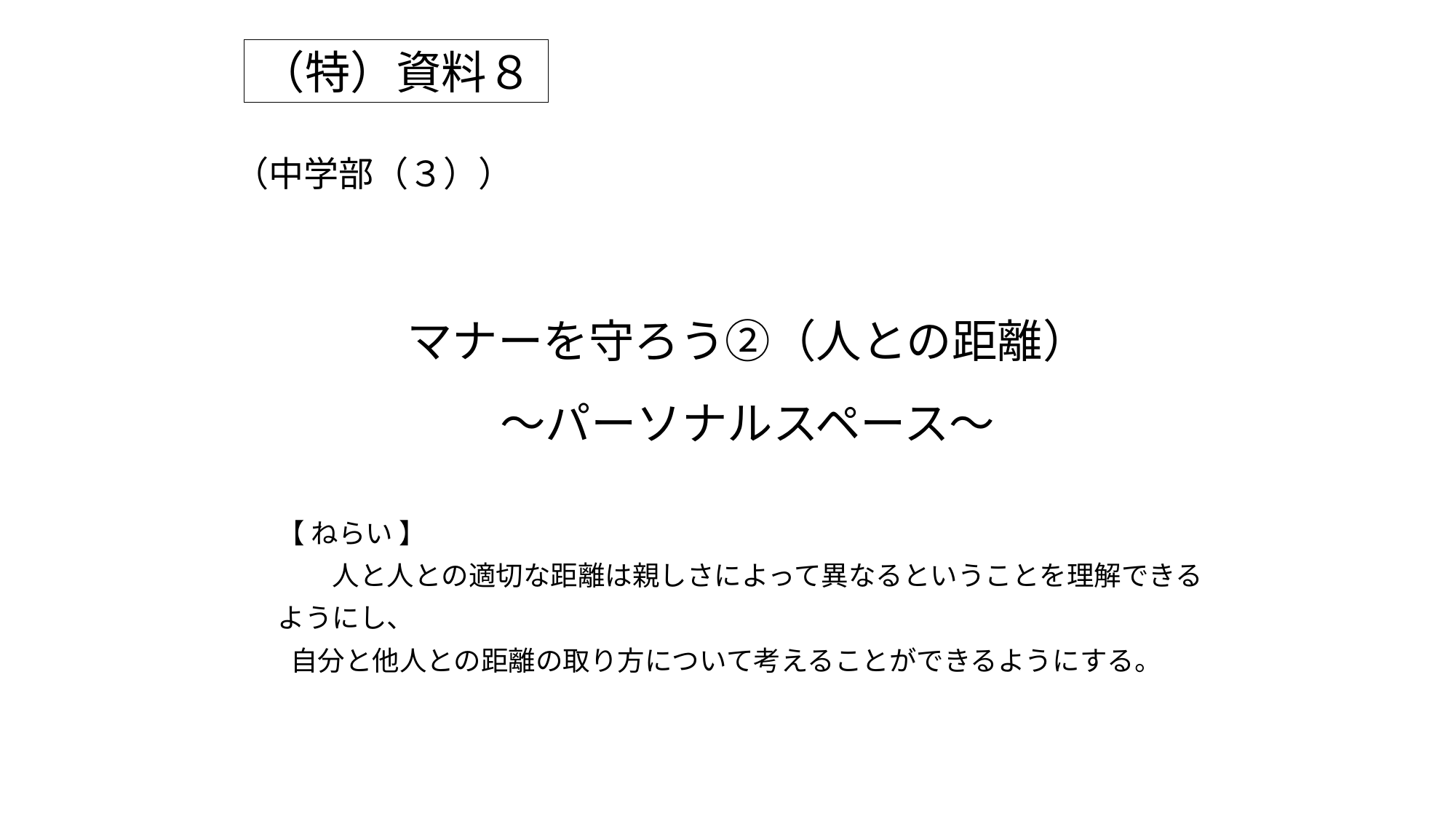

（特）資料８
# （中学部（３））
マナーを守ろう②（人との距離）
～パーソナルスペース～
【 ねらい 】
　　人と人との適切な距離は親しさによって異なるということを理解できるようにし、
 自分と他人との距離の取り方について考えることができるようにする。